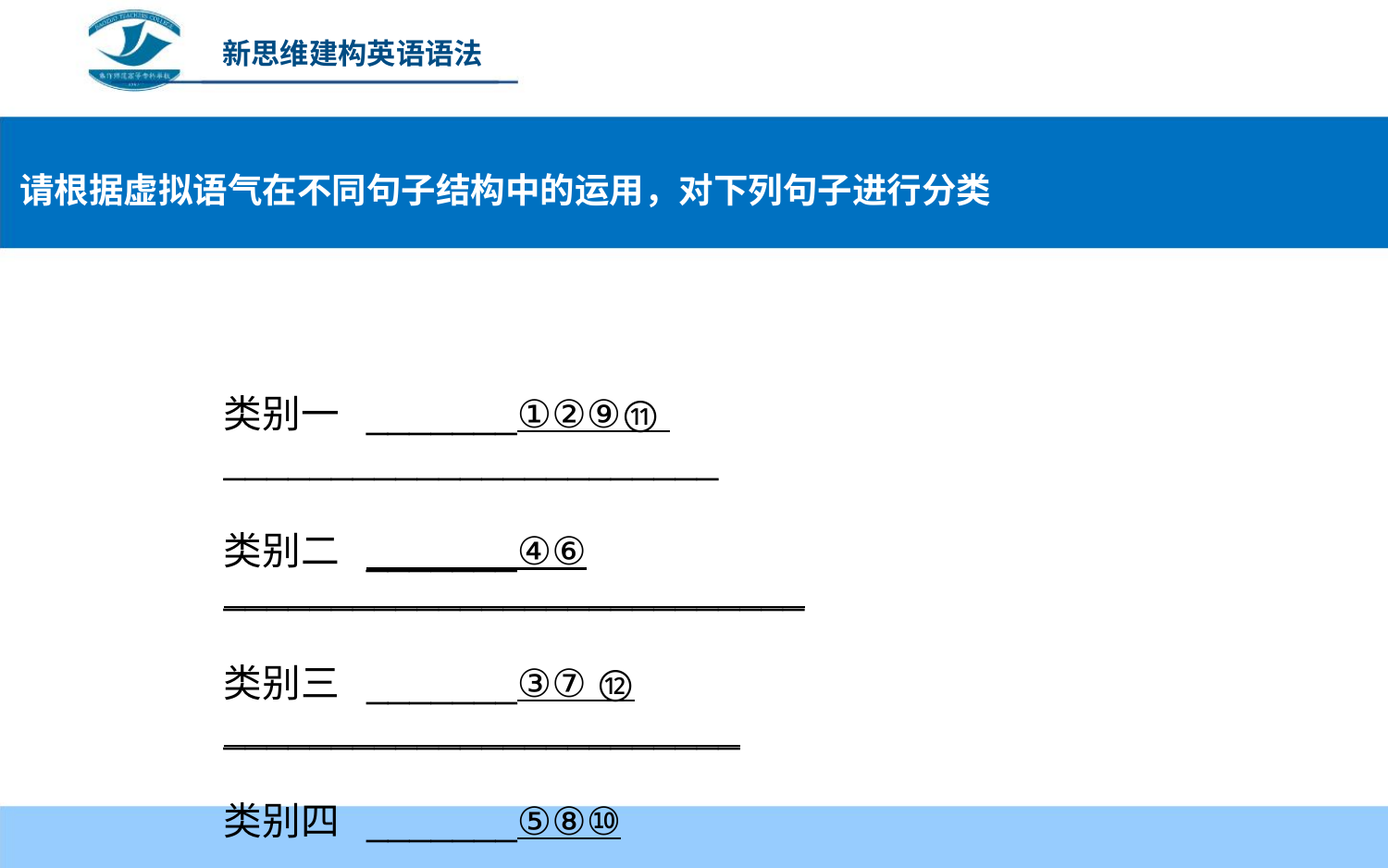

新思维建构英语语法
请根据虚拟语气在不同句子结构中的运用，对下列句子进行分类
类别一 _______①②⑨⑪  _______________________
类别二 _______④⑥ ___________________________
类别三 _______③⑦ ⑫ ________________________
类别四 _______⑤⑧⑩ _________________________